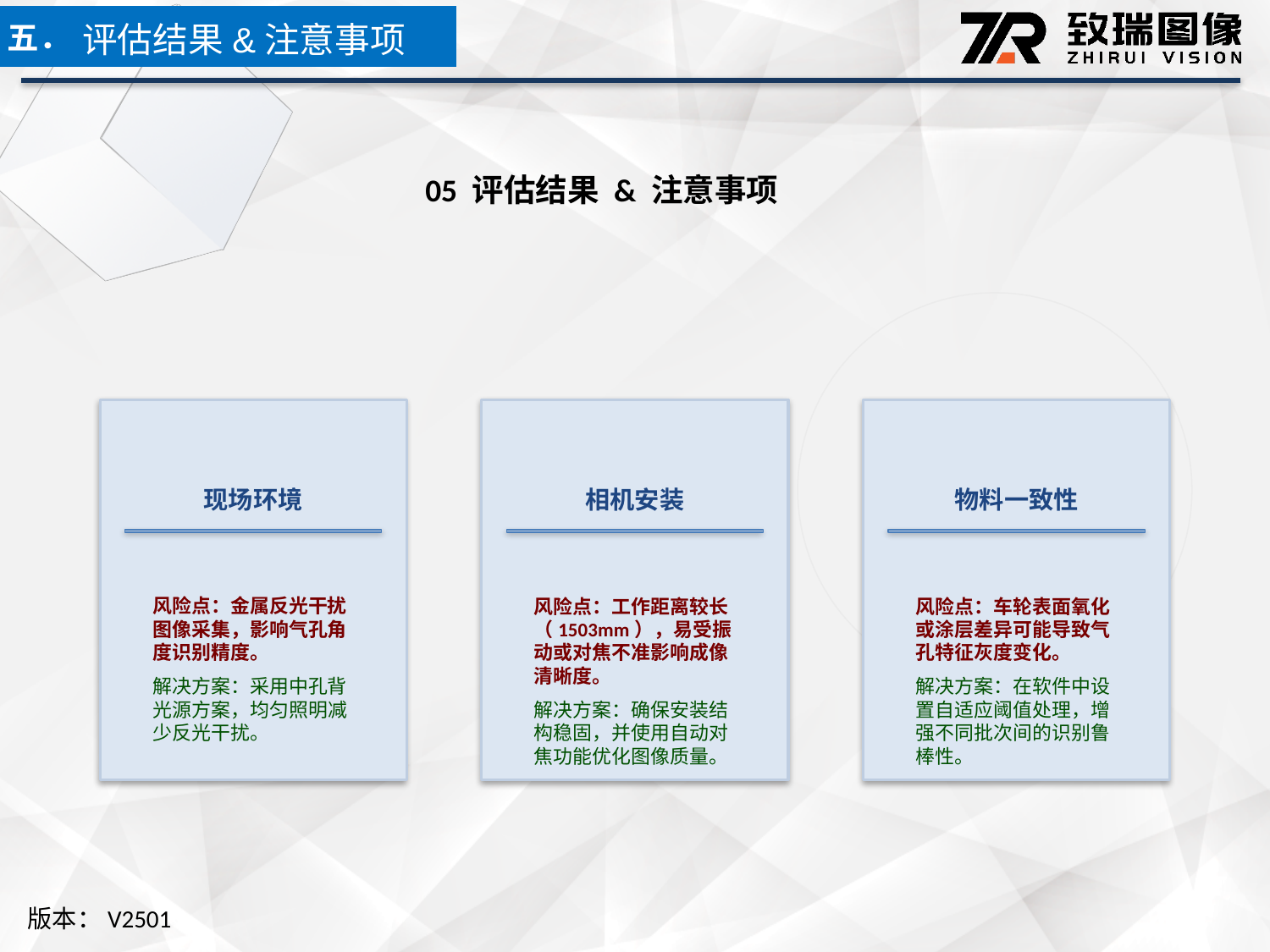

五．
评估结果&注意事项

05 评估结果 & 注意事项

现场环境

相机安装

物料一致性

风险点：金属反光干扰图像采集，影响气孔角度识别精度。
解决方案：采用中孔背光源方案，均匀照明减少反光干扰。

风险点：工作距离较长（1503mm），易受振动或对焦不准影响成像清晰度。
解决方案：确保安装结构稳固，并使用自动对焦功能优化图像质量。

风险点：车轮表面氧化或涂层差异可能导致气孔特征灰度变化。
解决方案：在软件中设置自适应阈值处理，增强不同批次间的识别鲁棒性。